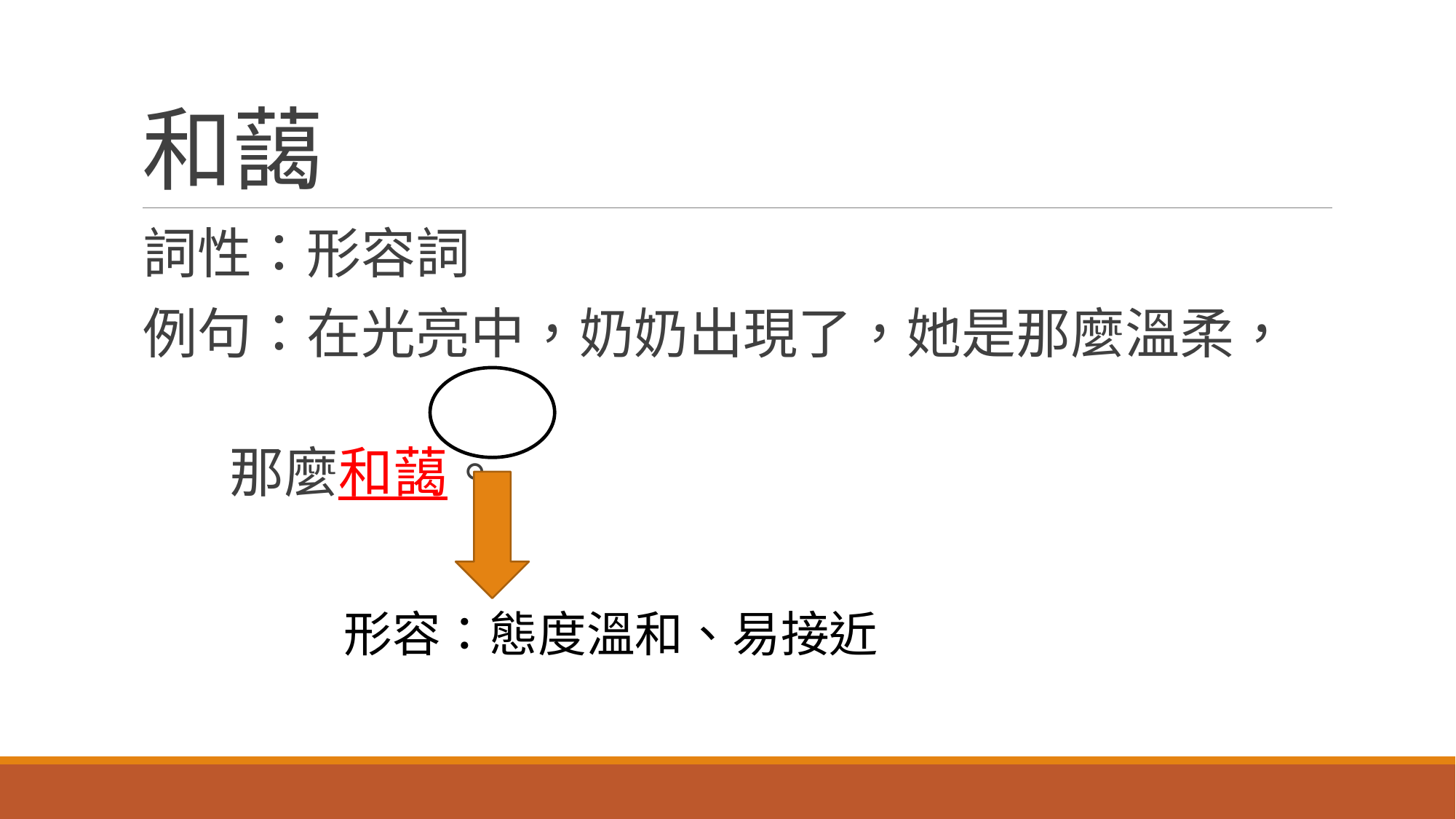

# 和藹
詞性：形容詞
例句：在光亮中，奶奶出現了，她是那麼溫柔，
      那麼和藹。

形容：態度溫和、易接近